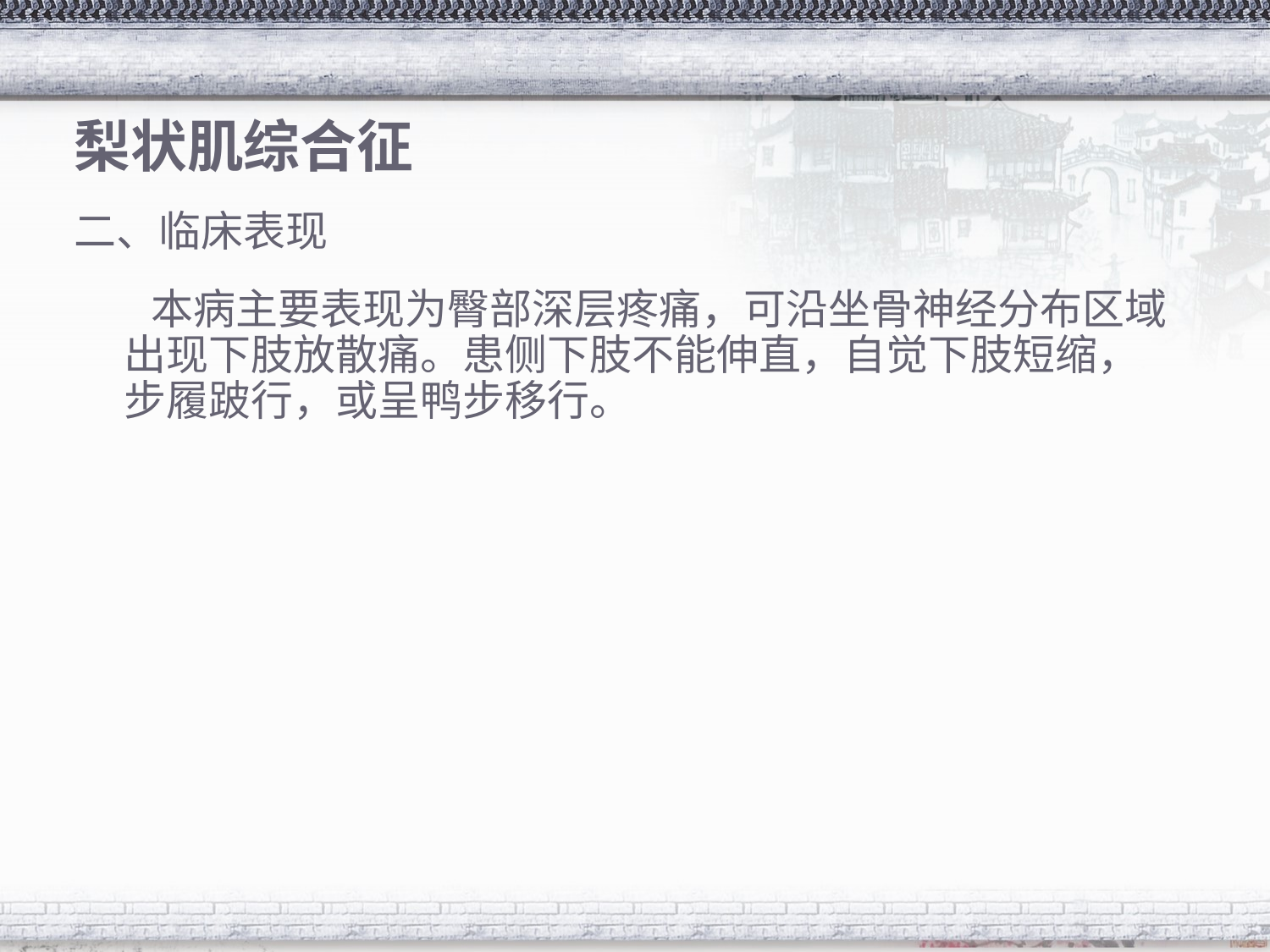

# 梨状肌综合征
二、临床表现
       本病主要表现为臀部深层疼痛，可沿坐骨神经分布区域出现下肢放散痛。患侧下肢不能伸直，自觉下肢短缩，步履跛行，或呈鸭步移行。